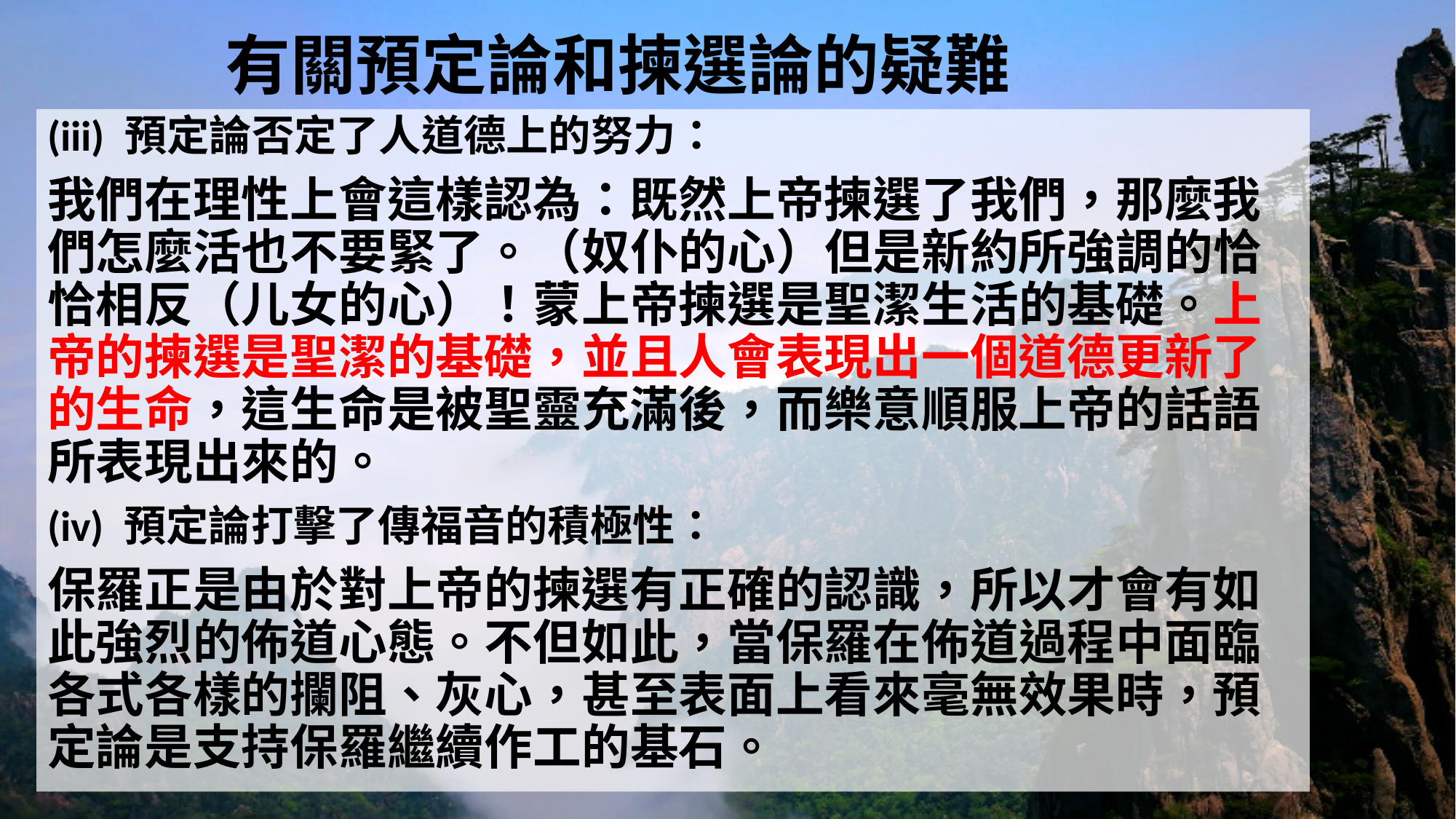

# 有關預定論和揀選論的疑難
(iii) 預定論否定了人道德上的努力：
我們在理性上會這樣認為：既然上帝揀選了我們，那麼我們怎麼活也不要緊了。（奴仆的心）但是新約所強調的恰恰相反（儿女的心）！蒙上帝揀選是聖潔生活的基礎。上帝的揀選是聖潔的基礎，並且人會表現出一個道德更新了的生命，這生命是被聖靈充滿後，而樂意順服上帝的話語所表現出來的。
(iv) 預定論打擊了傳福音的積極性：
保羅正是由於對上帝的揀選有正確的認識，所以才會有如此強烈的佈道心態。不但如此，當保羅在佈道過程中面臨各式各樣的攔阻、灰心，甚至表面上看來毫無效果時，預定論是支持保羅繼續作工的基石。